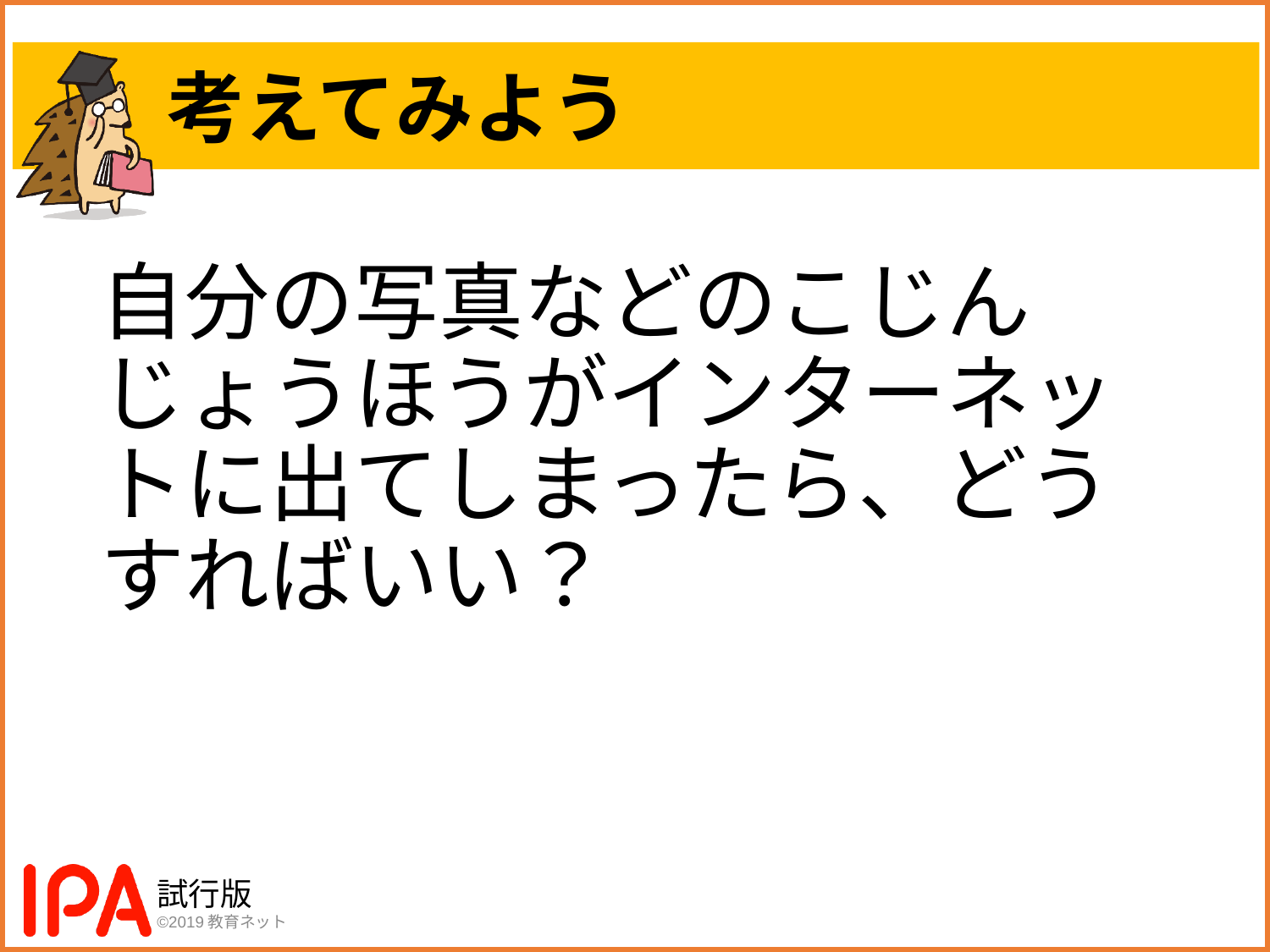

# 考えてみよう
自分の写真などのこじんじょうほうがインターネットに出てしまったら、どうすればいい？